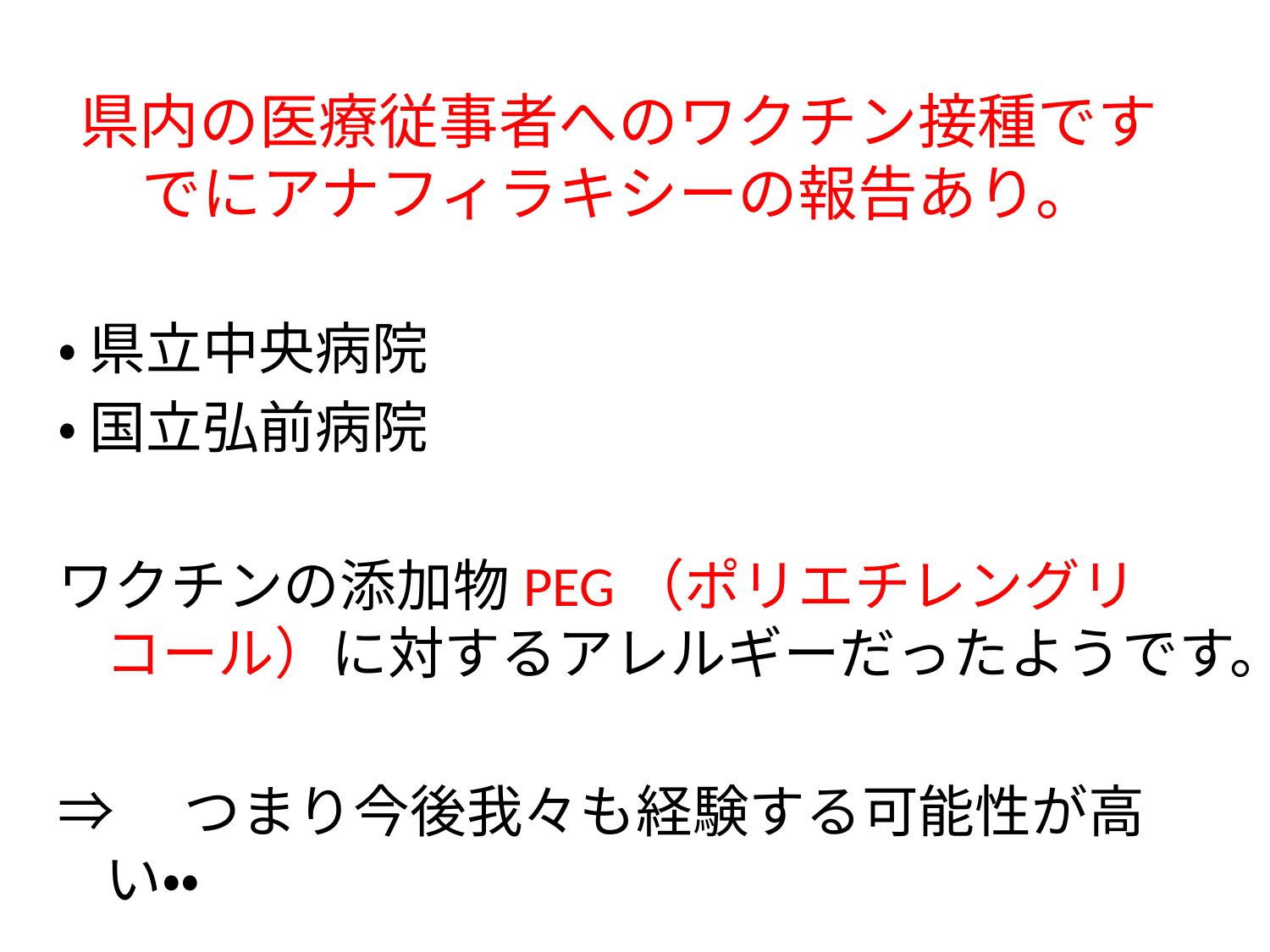

# 県内の医療従事者へのワクチン接種ですでにアナフィラキシーの報告あり。
・ 県立中央病院
・ 国立弘前病院

ワクチンの添加物PEG（ポリエチレングリコール）に対するアレルギーだったようです。

⇒　つまり今後我々も経験する可能性が高い・・